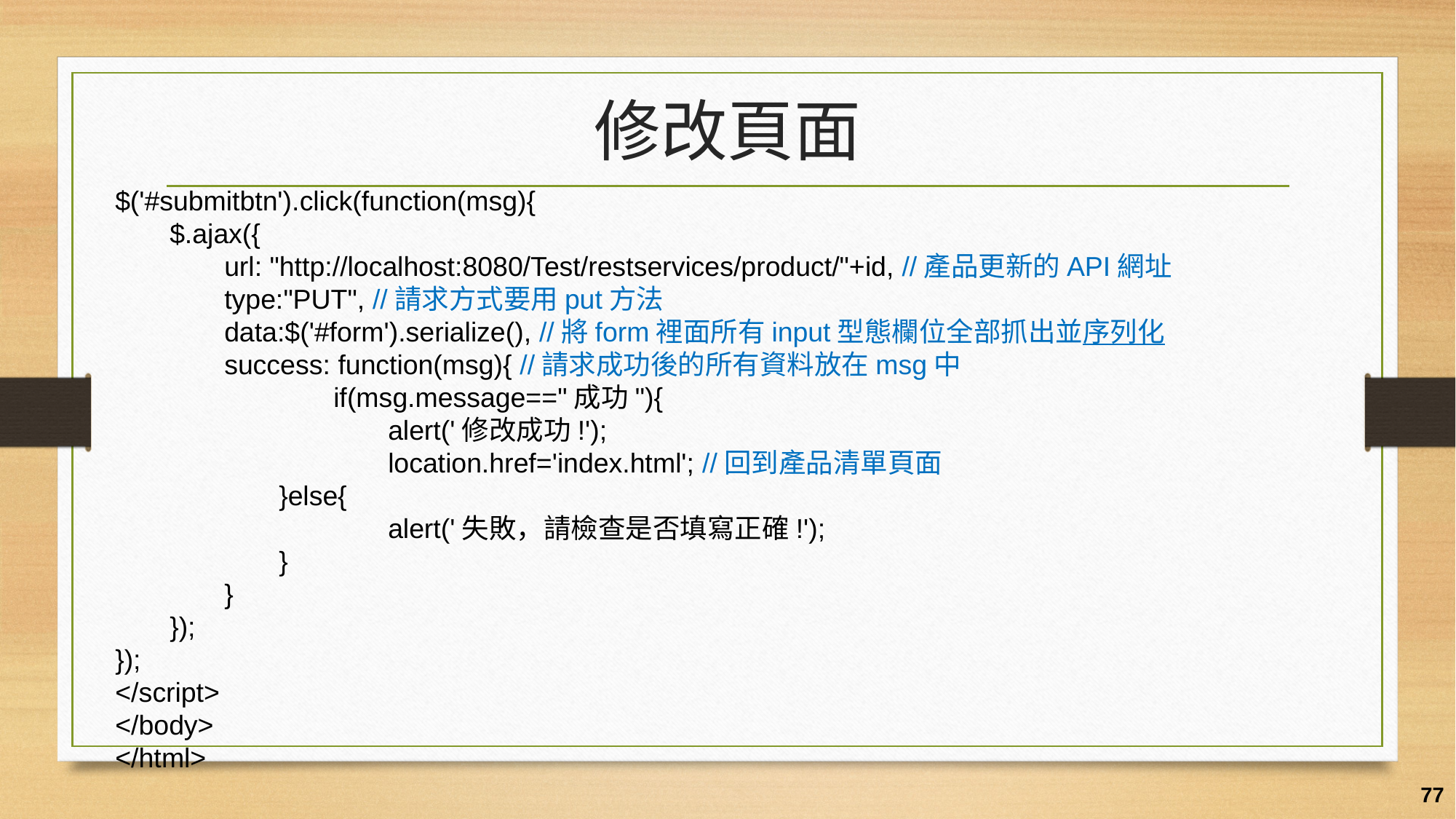

# 修改頁面
$('#submitbtn').click(function(msg){
$.ajax({
url: "http://localhost:8080/Test/restservices/product/"+id, //產品更新的API網址
type:"PUT", //請求方式要用put方法
data:$('#form').serialize(), //將form裡面所有input型態欄位全部抓出並序列化
success: function(msg){ //請求成功後的所有資料放在msg中
	if(msg.message=="成功"){
	alert('修改成功!');
	location.href='index.html'; //回到產品清單頁面
}else{
	alert('失敗，請檢查是否填寫正確!');
}
}
});
});
</script>
</body>
</html>
77